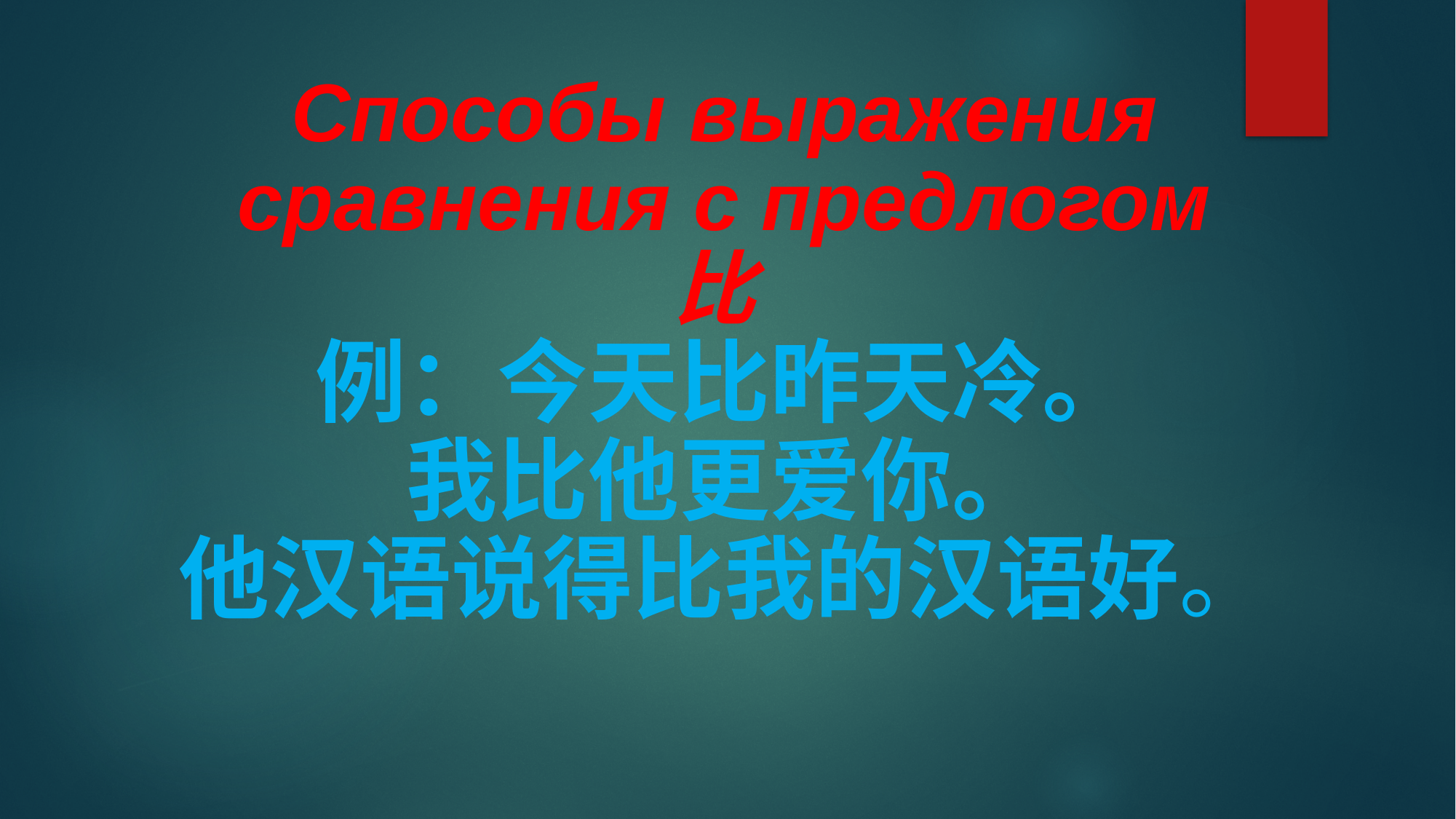

# Способы выражения сравнения с предлогом 比 例：今天比昨天冷。 我比他更爱你。 他汉语说得比我的汉语好。